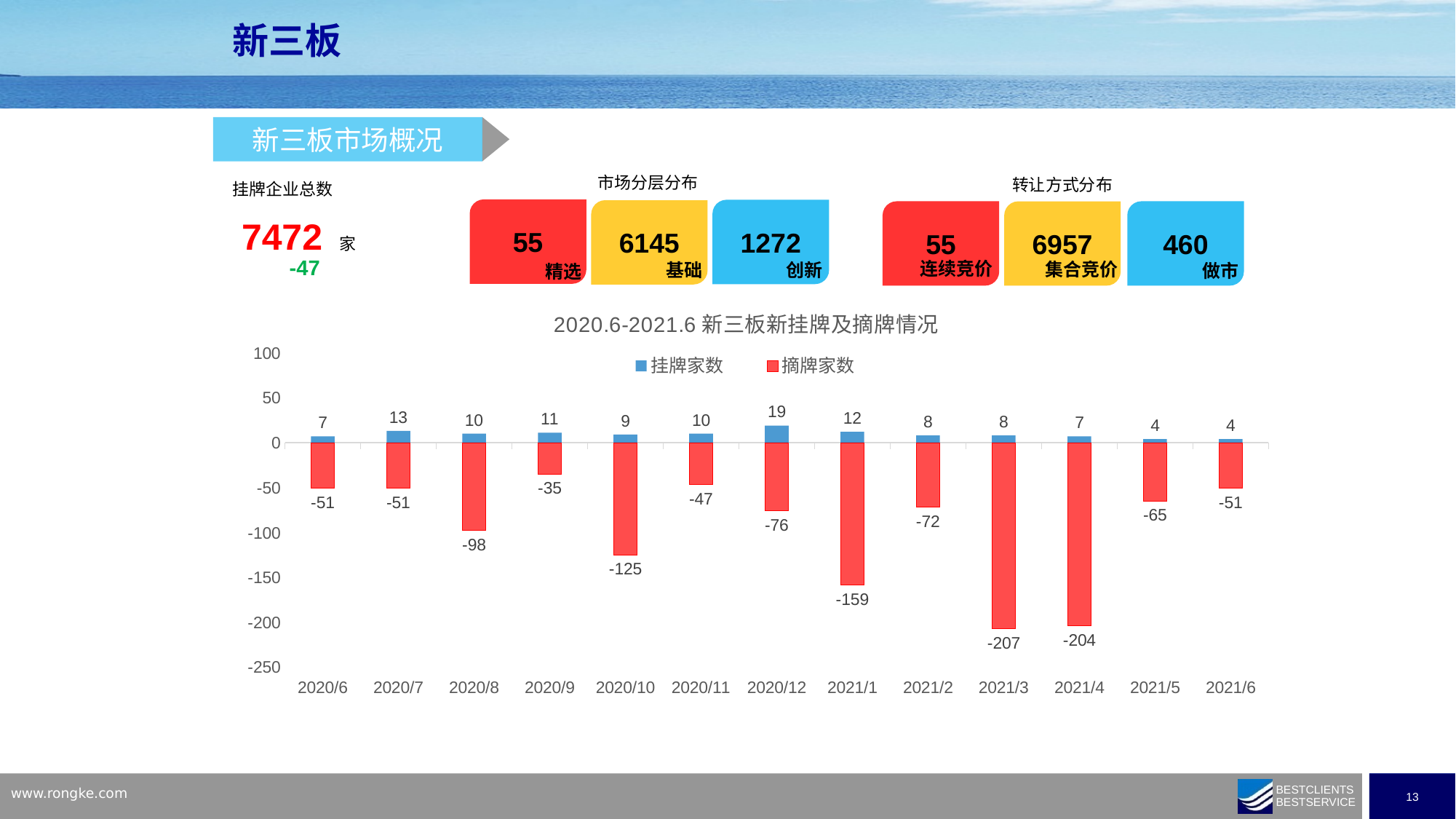

新三板
新三板市场概况

市场分层分布
1272
6145
创新
基础
55
精选
转让方式分布
460
6957
集合竞价
做市
55
连续竞价
挂牌企业总数
7472
家
-47

### Chart: 2020.6-2021.6新三板新挂牌及摘牌情况

| Category | 挂牌家数 | 摘牌家数 |
|---|---|---|
| 44374 | 4.0 | -51.0 |
| 44345 | 4.0 | -65.0 |
| 44316 | 7.0 | -204.0 |
| 44286 | 8.0 | -207.0 |
| 44255 | 8.0 | -72.0 |
| 44227 | 12.0 | -159.0 |
| 44196 | 19.0 | -76.0 |
| 44165 | 10.0 | -47.0 |
| 44135 | 9.0 | -125.0 |
| 44104 | 11.0 | -35.0 |
| 44044 | 10.0 | -98.0 |
| 44043 | 13.0 | -51.0 |
| 43983 | 7.0 | -51.0 |